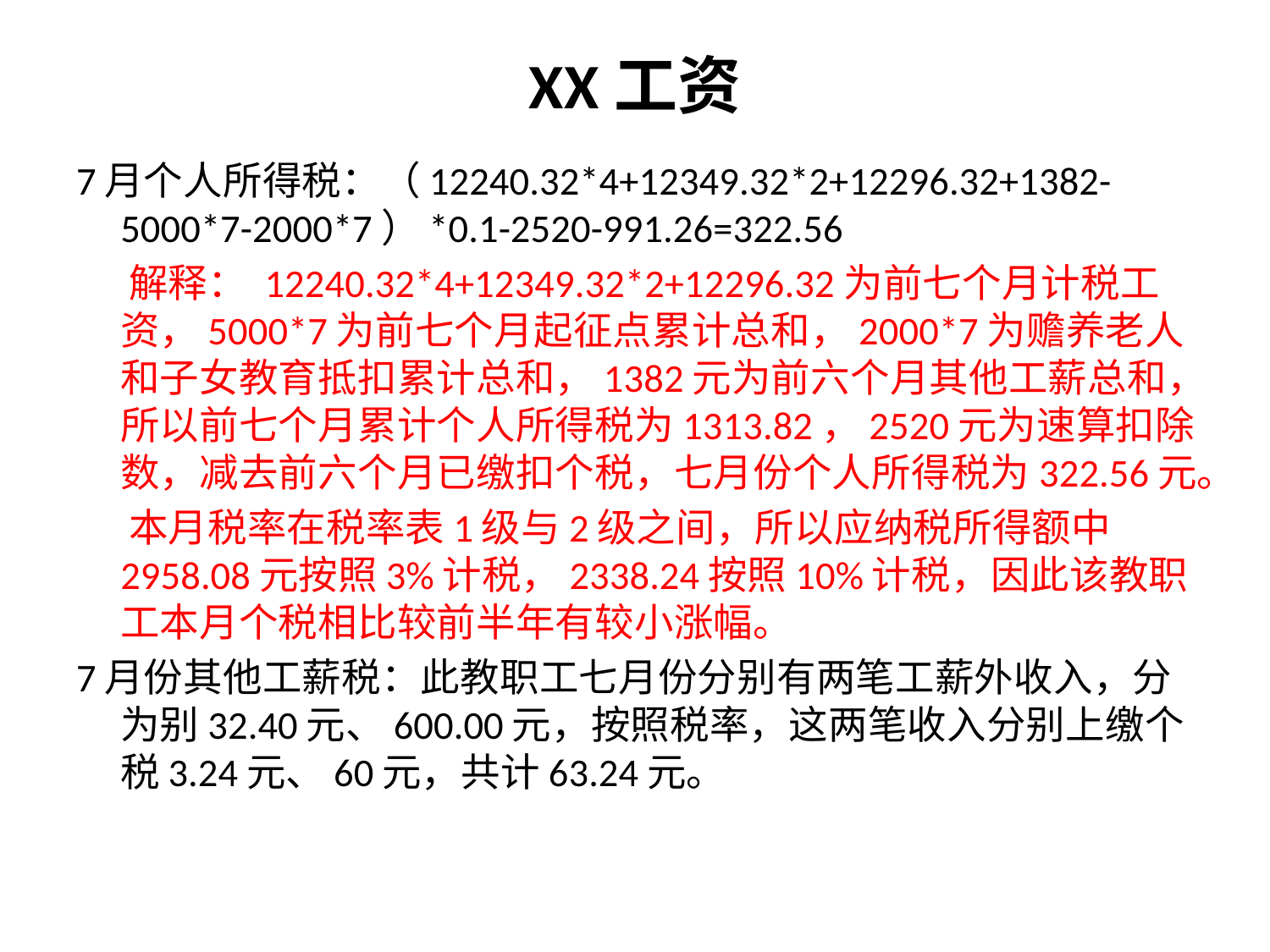

# XX工资
7月个人所得税：（12240.32*4+12349.32*2+12296.32+1382-5000*7-2000*7）*0.1-2520-991.26=322.56
     解释： 12240.32*4+12349.32*2+12296.32为前七个月计税工资，5000*7为前七个月起征点累计总和，2000*7为赡养老人和子女教育抵扣累计总和，1382元为前六个月其他工薪总和，所以前七个月累计个人所得税为1313.82，2520元为速算扣除数，减去前六个月已缴扣个税，七月份个人所得税为322.56元。
     本月税率在税率表1级与2级之间，所以应纳税所得额中2958.08元按照3%计税，2338.24按照10%计税，因此该教职工本月个税相比较前半年有较小涨幅。
7月份其他工薪税：此教职工七月份分别有两笔工薪外收入，分为别32.40元、600.00元，按照税率，这两笔收入分别上缴个税3.24元、60元，共计63.24元。